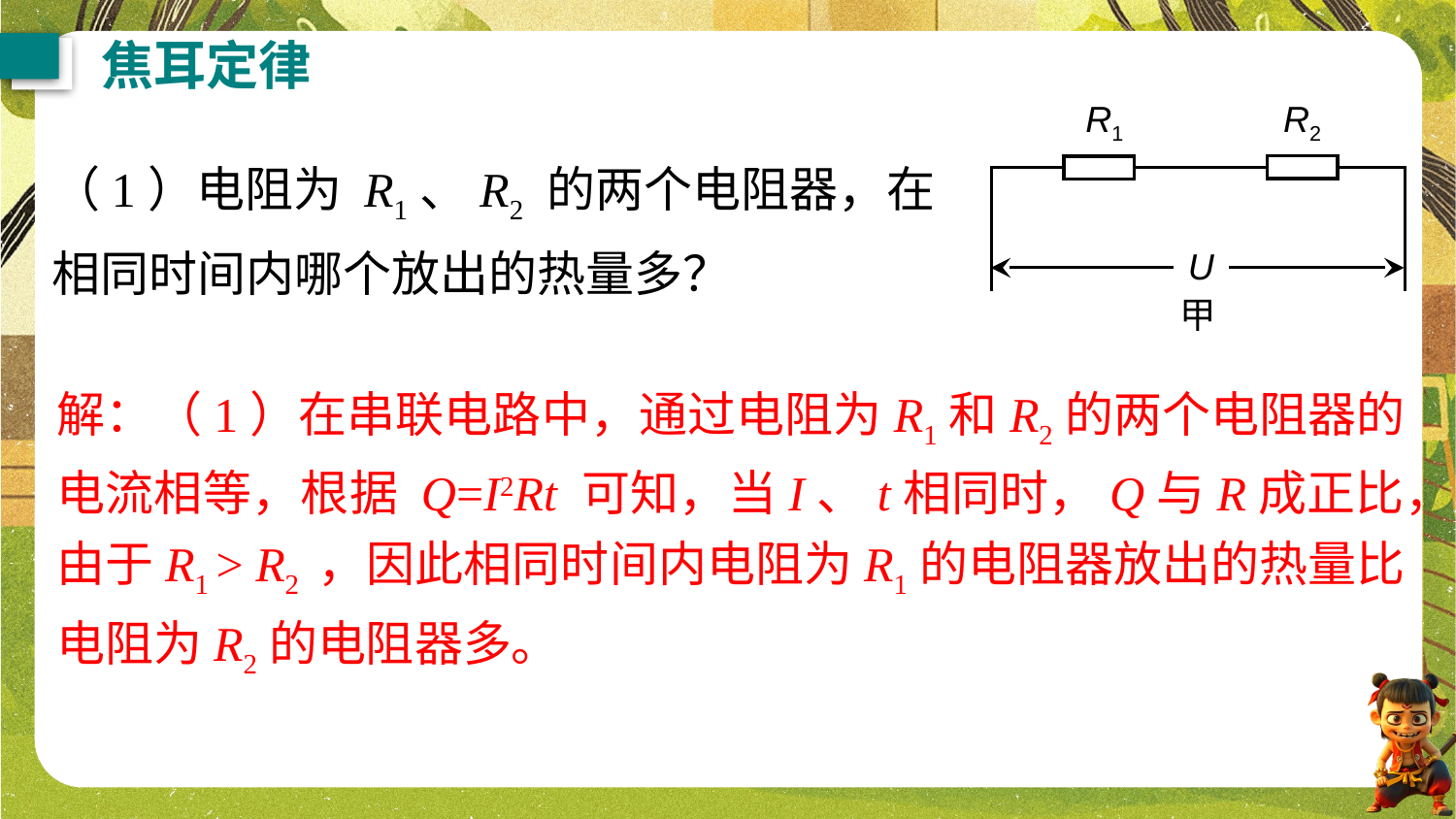

焦耳定律

R1
R2

U
甲
（1）电阻为 R1、R2 的两个电阻器，在相同时间内哪个放出的热量多？
解：（1）在串联电路中，通过电阻为R1和R2的两个电阻器的电流相等，根据 Q=I2Rt 可知，当I、t相同时，Q与R成正比，由于R1 > R2 ，因此相同时间内电阻为R1的电阻器放出的热量比电阻为R2的电阻器多。